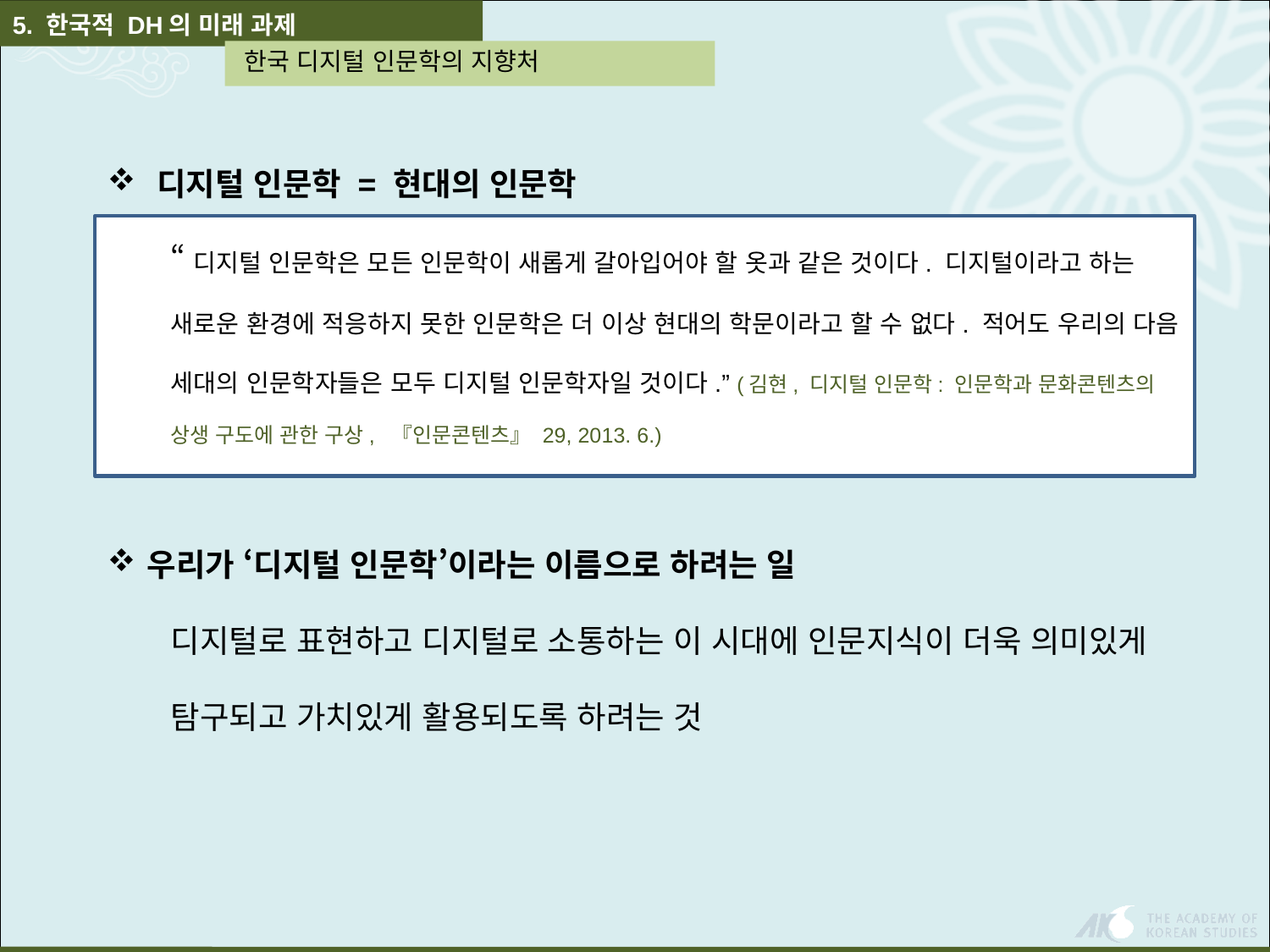

5. 한국적 DH의 미래 과제
 한국 디지털 인문학의 지향처

디지털 인문학 = 현대의 인문학
“디지털 인문학은 모든 인문학이 새롭게 갈아입어야 할 옷과 같은 것이다. 디지털이라고 하는 새로운 환경에 적응하지 못한 인문학은 더 이상 현대의 학문이라고 할 수 없다. 적어도 우리의 다음 세대의 인문학자들은 모두 디지털 인문학자일 것이다.” (김현, 디지털 인문학: 인문학과 문화콘텐츠의 상생 구도에 관한 구상,  『인문콘텐츠』 29, 2013. 6.)

우리가 ‘디지털 인문학’이라는 이름으로 하려는 일
디지털로 표현하고 디지털로 소통하는 이 시대에 인문지식이 더욱 의미있게 탐구되고 가치있게 활용되도록 하려는 것